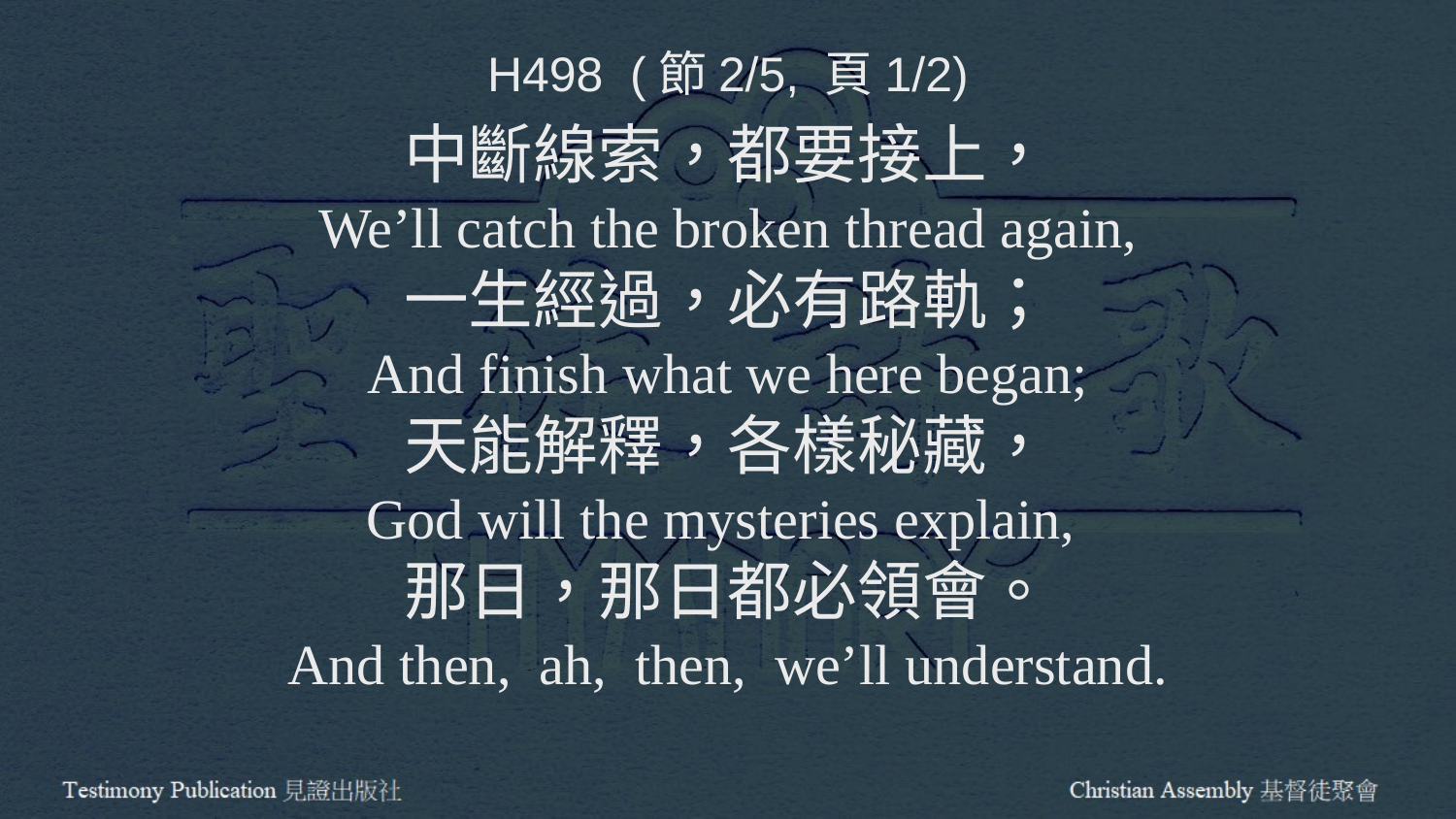

H498  (節2/5, 頁1/2)
中斷線索，都要接上，
We’ll catch the broken thread again,
一生經過，必有路軌；
And finish what we here began;
天能解釋，各樣秘藏，
God will the mysteries explain,
那日，那日都必領會。
And then,  ah,  then,  we’ll understand.